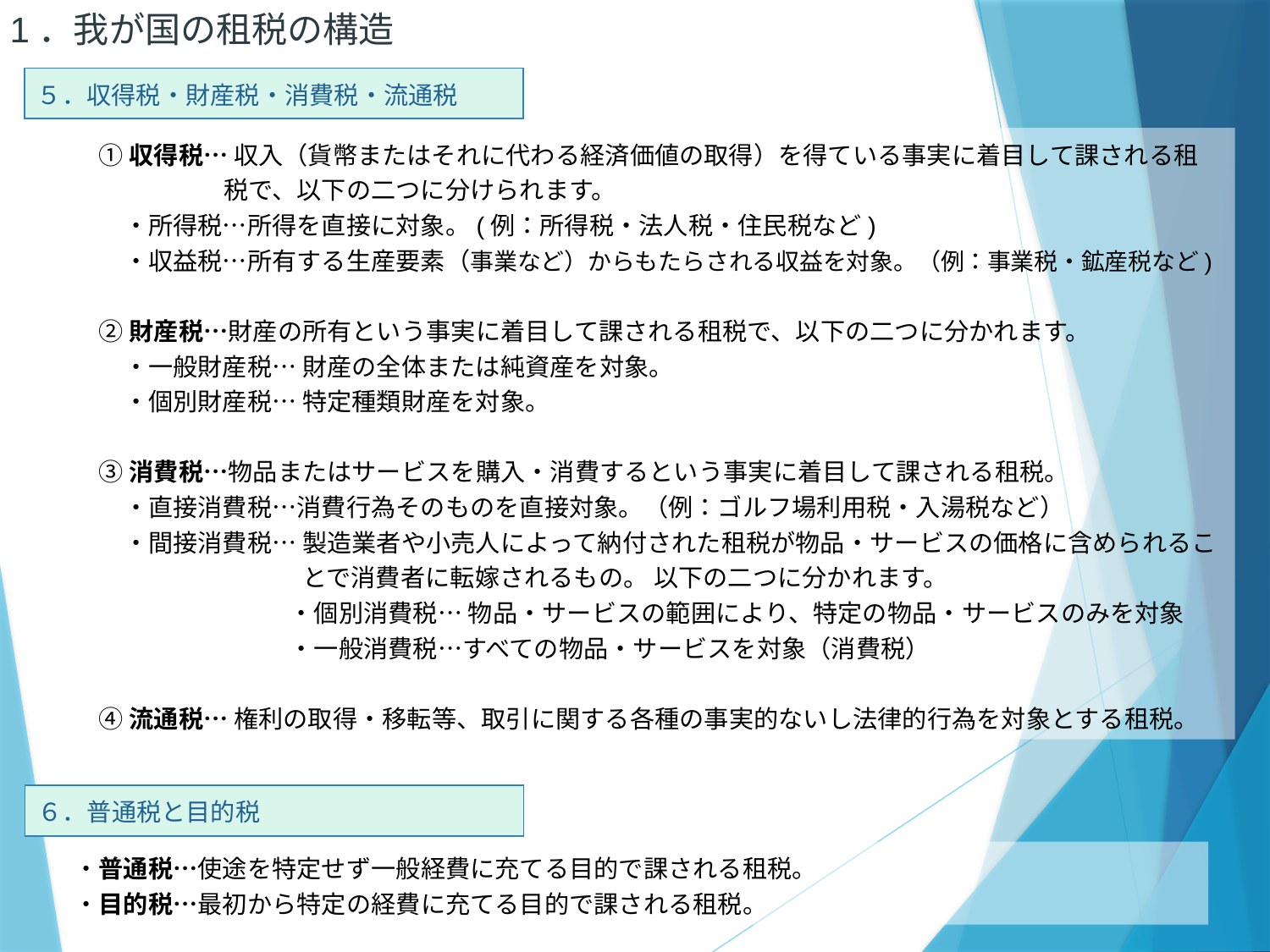

1．我が国の租税の構造
| ５．収得税・財産税・消費税・流通税 |
| --- |
　① 収得税… 収入（貨幣またはそれに代わる経済価値の取得）を得ている事実に着目して課される租税で、以下の二つに分けられます。
　　・所得税…所得を直接に対象。(例：所得税・法人税・住民税など)
　　・収益税…所有する生産要素（事業など）からもたらされる収益を対象。（例：事業税・鉱産税など)

　② 財産税…財産の所有という事実に着目して課される租税で、以下の二つに分かれます。
　　・一般財産税… 財産の全体または純資産を対象。
　　・個別財産税… 特定種類財産を対象。

　③ 消費税…物品またはサービスを購入・消費するという事実に着目して課される租税。
　　・直接消費税…消費行為そのものを直接対象。（例：ゴルフ場利用税・入湯税など）
　　・間接消費税… 製造業者や小売人によって納付された租税が物品・サービスの価格に含められるこ
　　　　　　　　　 とで消費者に転嫁されるもの。 以下の二つに分かれます。
・個別消費税… 物品・サービスの範囲により、特定の物品・サービスのみを対象
・一般消費税…すべての物品・サービスを対象（消費税）

　④ 流通税… 権利の取得・移転等、取引に関する各種の事実的ないし法律的行為を対象とする租税。
| ６．普通税と目的税 |
| --- |
・普通税…使途を特定せず一般経費に充てる目的で課される租税。
・目的税…最初から特定の経費に充てる目的で課される租税。